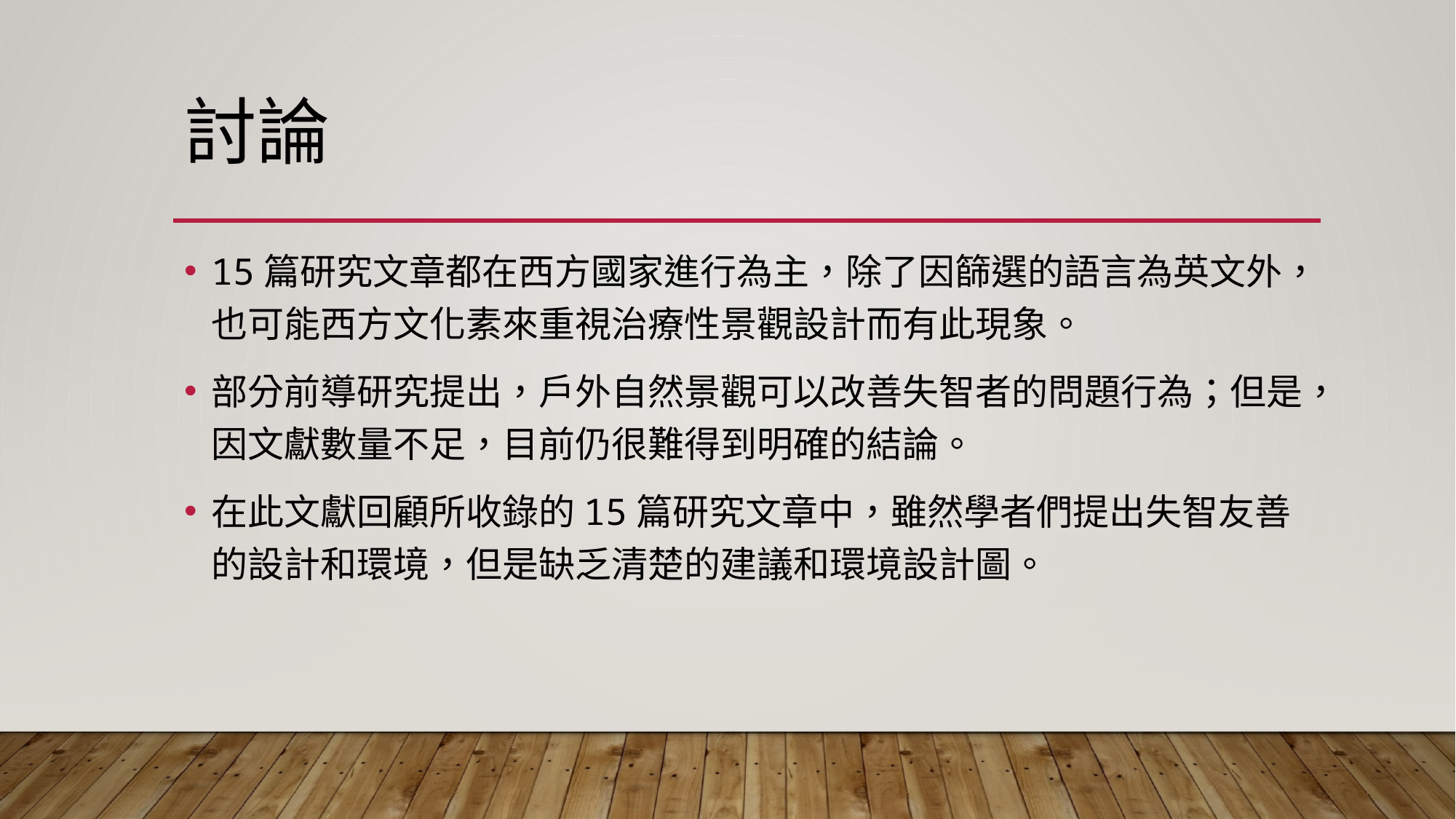

# 討論
15篇研究文章都在西方國家進行為主，除了因篩選的語言為英文外，也可能西方文化素來重視治療性景觀設計而有此現象。
部分前導研究提出，戶外自然景觀可以改善失智者的問題行為；但是，因文獻數量不足，目前仍很難得到明確的結論。
在此文獻回顧所收錄的15篇研究文章中，雖然學者們提出失智友善的設計和環境，但是缺乏清楚的建議和環境設計圖。